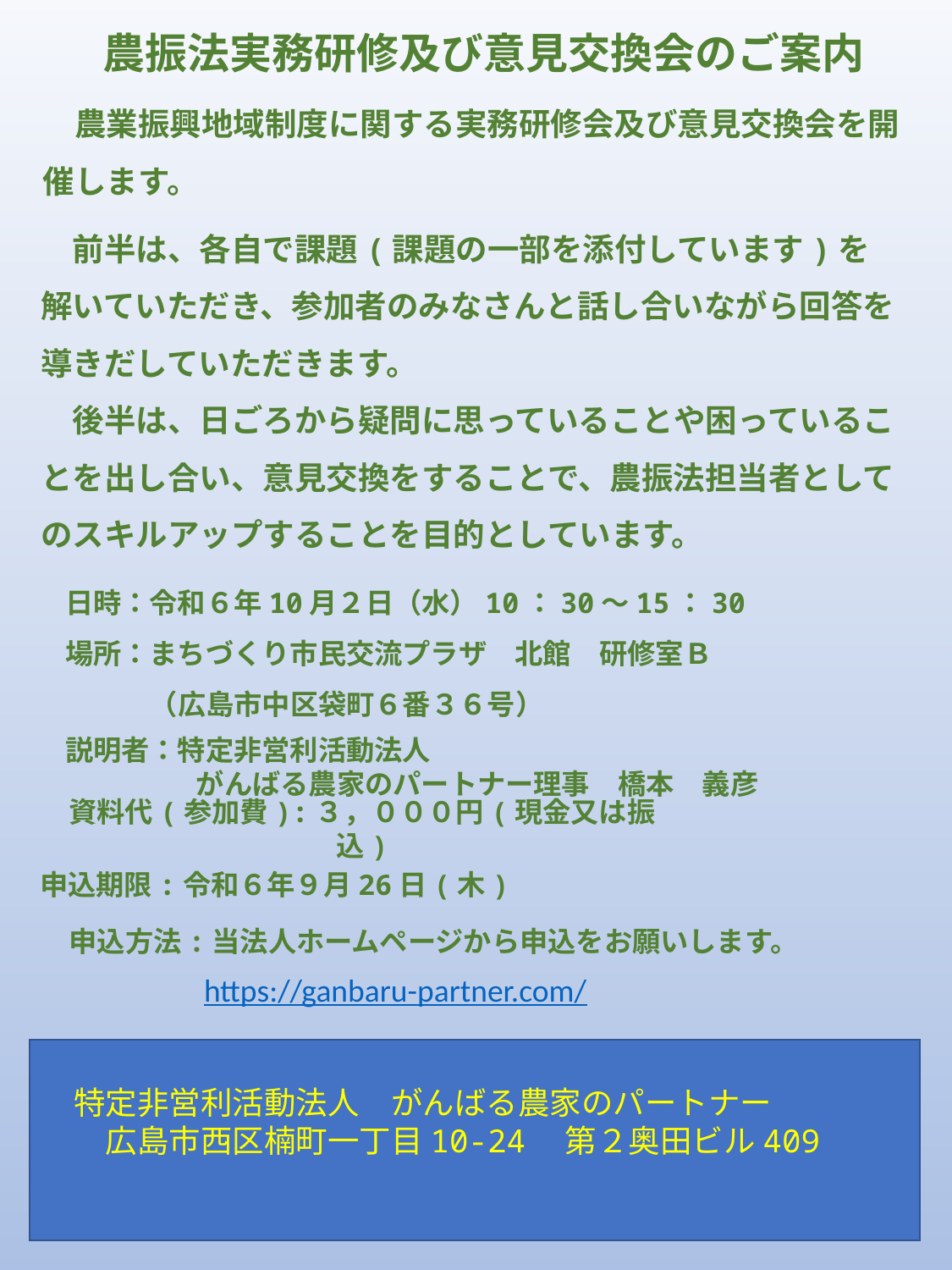

農振法実務研修及び意見交換会のご案内
　農業振興地域制度に関する実務研修会及び意見交換会を開催します。
　前半は、各自で課題(課題の一部を添付しています)を解いていただき、参加者のみなさんと話し合いながら回答を導きだしていただきます。
　後半は、日ごろから疑問に思っていることや困っていることを出し合い、意見交換をすることで、農振法担当者としてのスキルアップすることを目的としています。

日時：令和６年10月２日（水）10：30～15：30
場所：まちづくり市民交流プラザ　北館　研修室Ｂ
　　　（広島市中区袋町６番３６号）
説明者：特定非営利活動法人
　  がんばる農家のパートナー理事　橋本　義彦
資料代(参加費):３，０００円(現金又は振込)

申込期限:令和６年９月26日(木)

申込方法:当法人ホームページから申込をお願いします。

https://ganbaru-partner.com/
　特定非営利活動法人　がんばる農家のパートナー
　　広島市西区楠町一丁目10-24　第２奥田ビル409